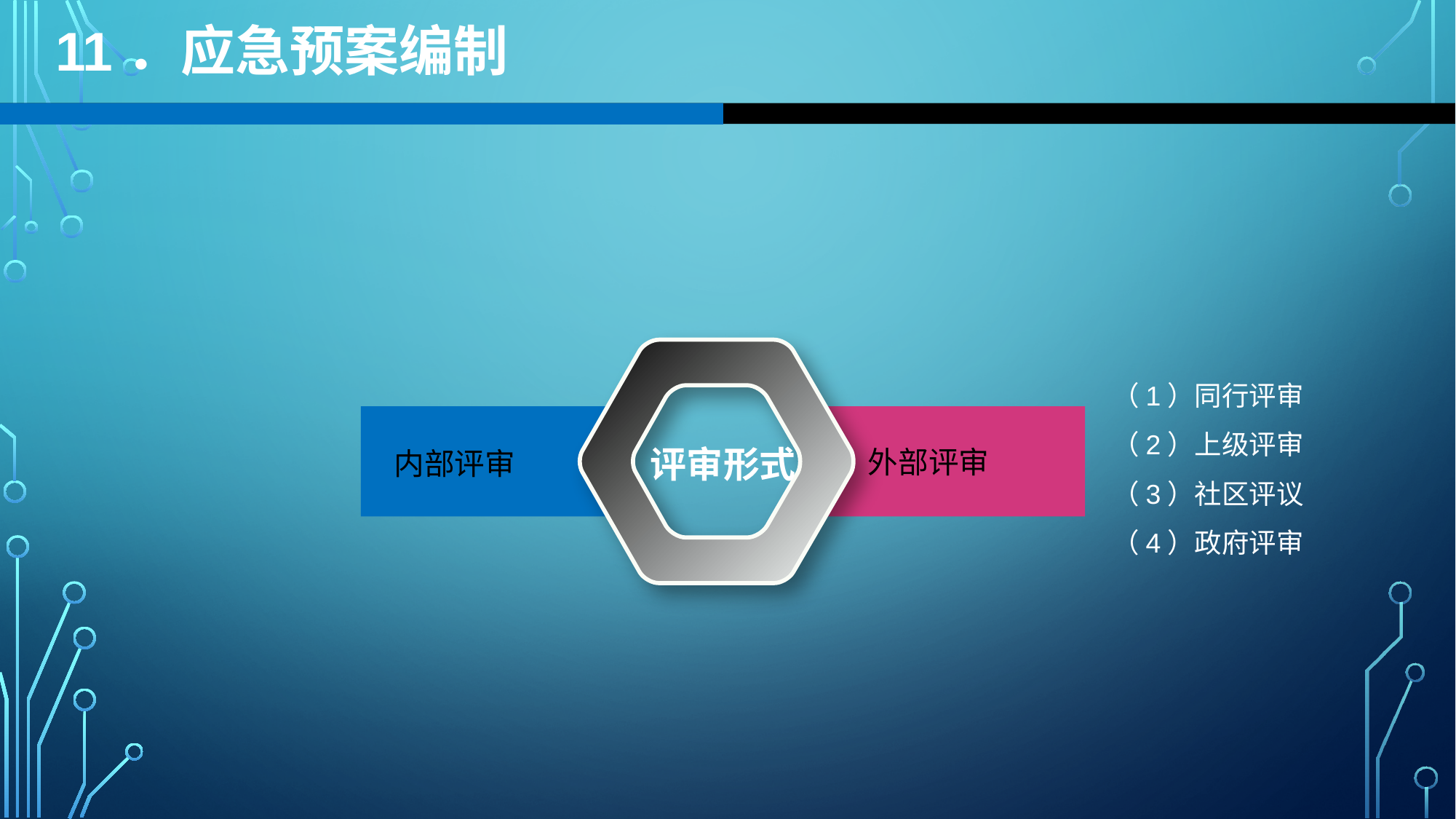

11．应急预案编制

（1）同行评审
（2）上级评审
（3）社区评议
（4）政府评审

评审形式
外部评审
内部评审